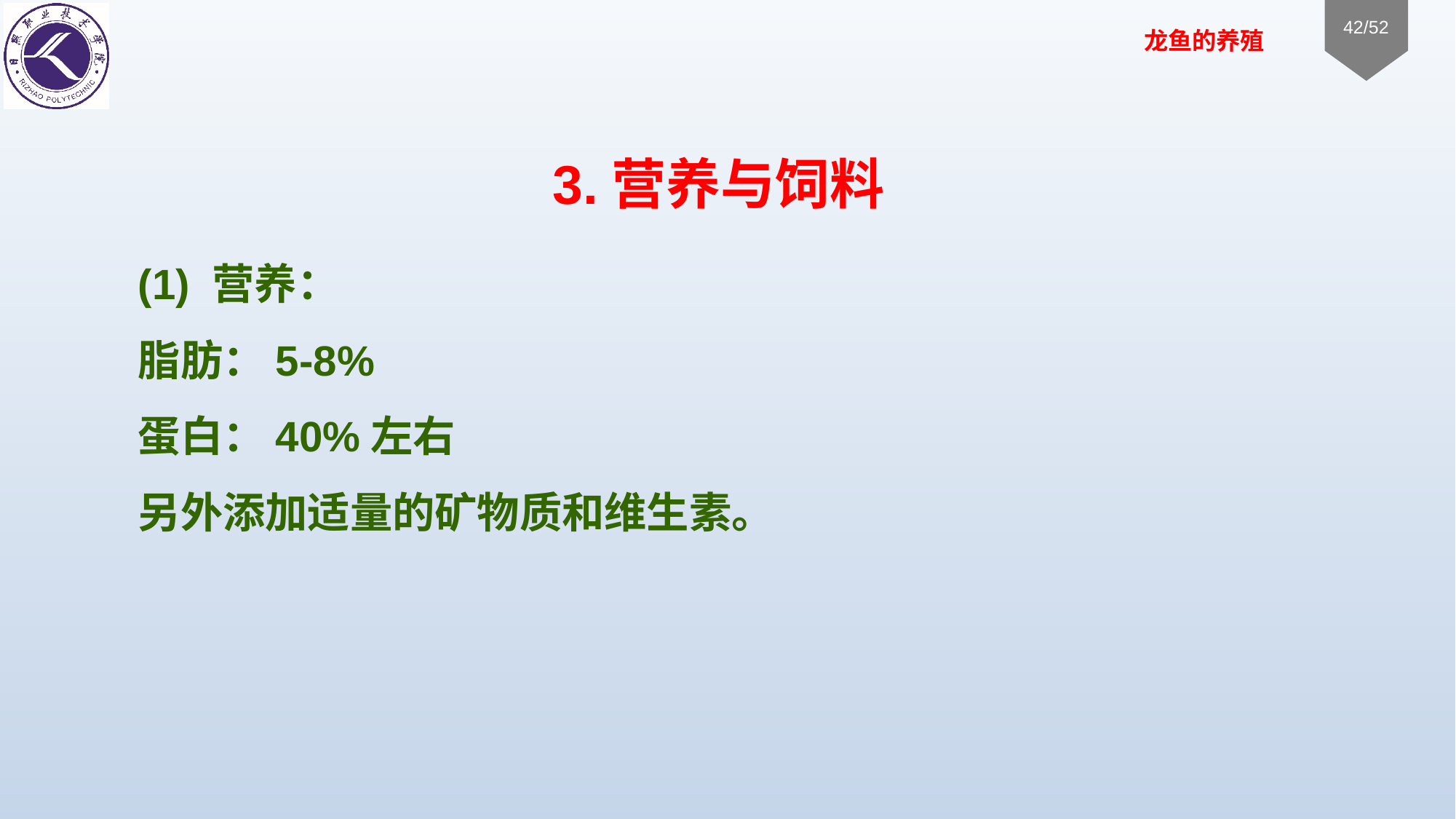

# 3.营养与饲料
(1) 营养：
脂肪：5-8%
蛋白：40%左右
另外添加适量的矿物质和维生素。